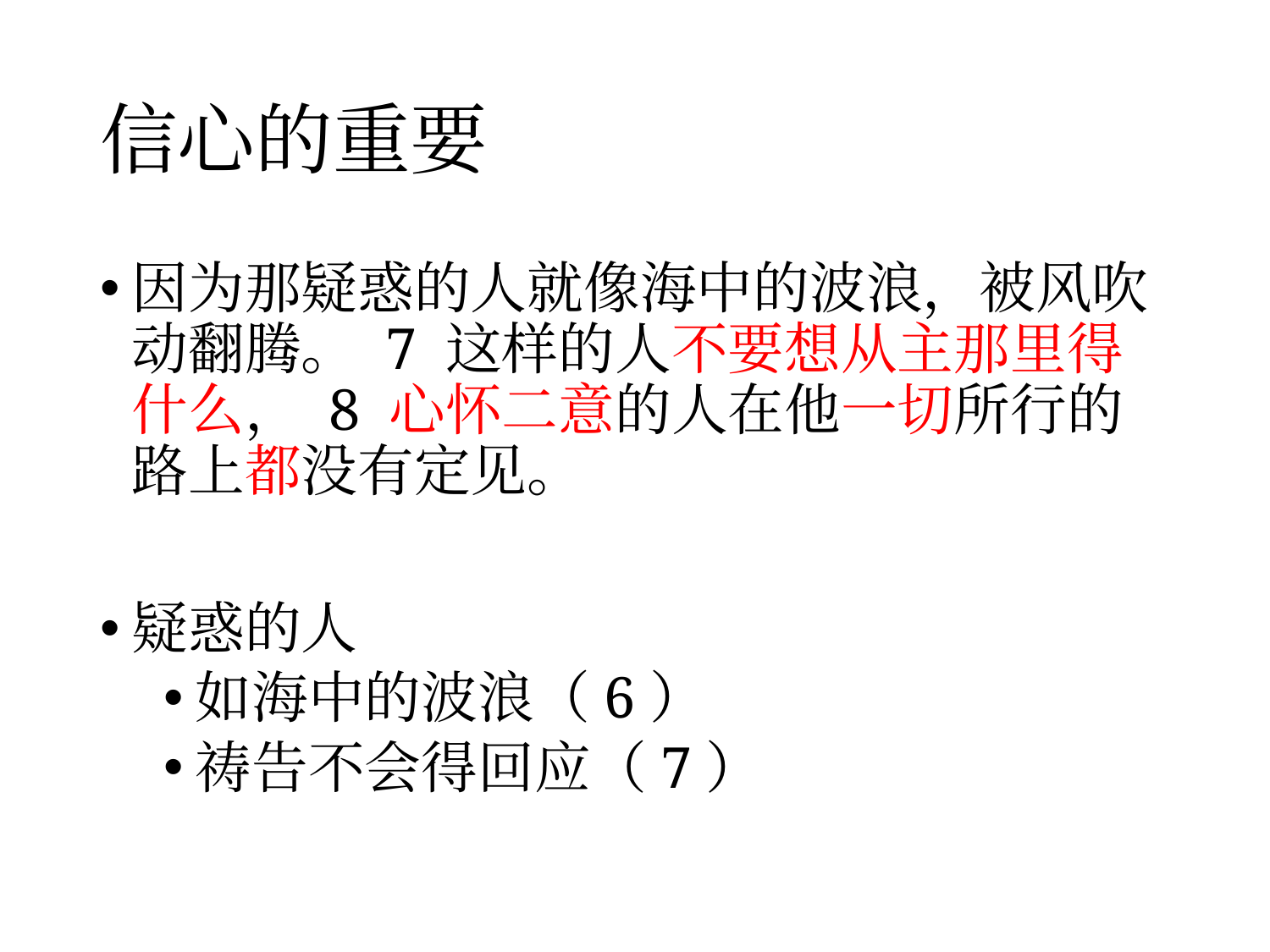

# 信心的重要
因为那疑惑的人就像海中的波浪，被风吹动翻腾。 7 这样的人不要想从主那里得什么， 8 心怀二意的人在他一切所行的路上都没有定见。

疑惑的人
如海中的波浪（6）
祷告不会得回应（7）